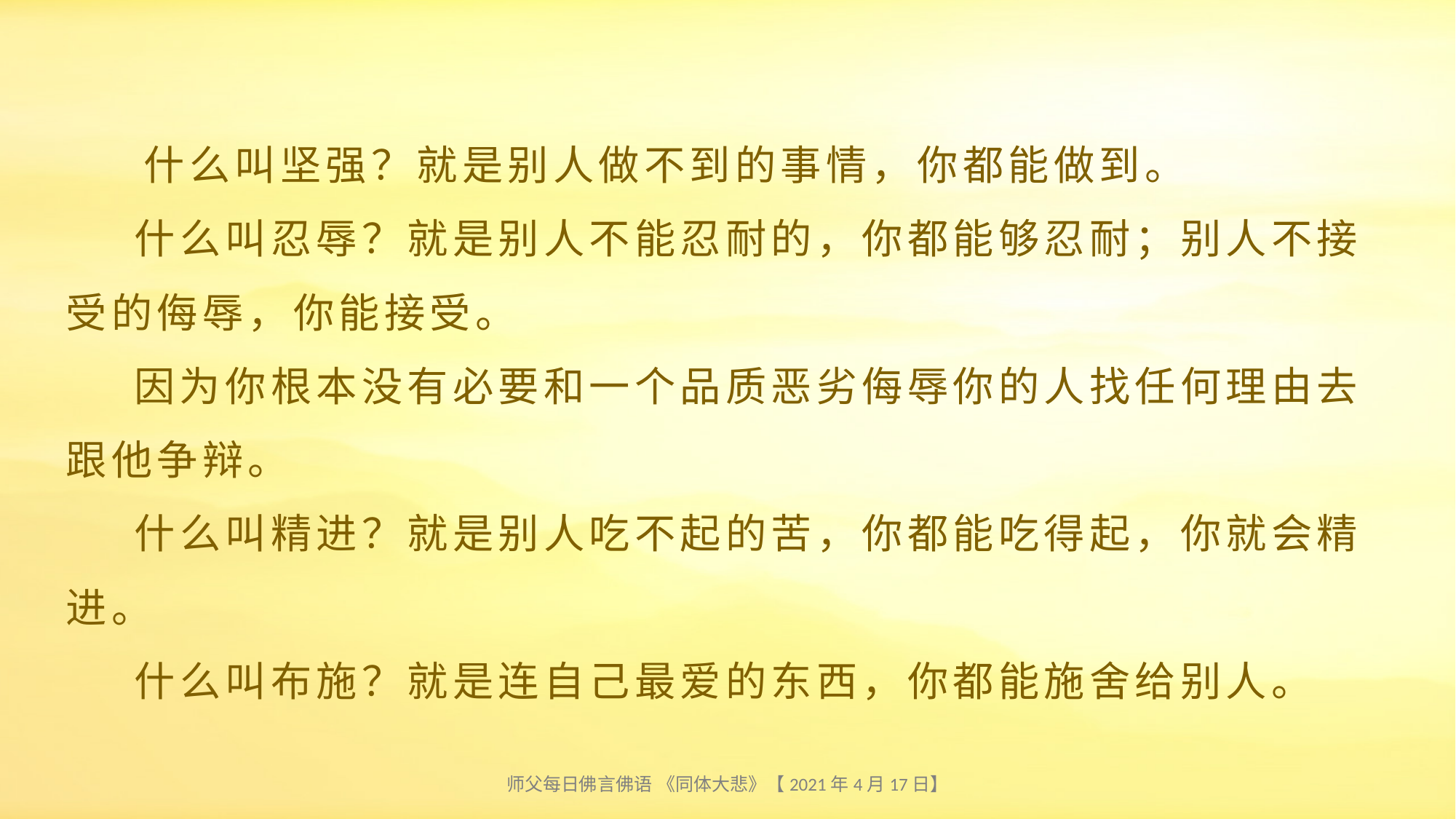

# 什么叫坚强？就是别人做不到的事情，你都能做到。 什么叫忍辱？就是别人不能忍耐的，你都能够忍耐；别人不接受的侮辱，你能接受。 因为你根本没有必要和一个品质恶劣侮辱你的人找任何理由去跟他争辩。 什么叫精进？就是别人吃不起的苦，你都能吃得起，你就会精进。 什么叫布施？就是连自己最爱的东西，你都能施舍给别人。
师父每日佛言佛语 《同体大悲》【2021年4月17日】